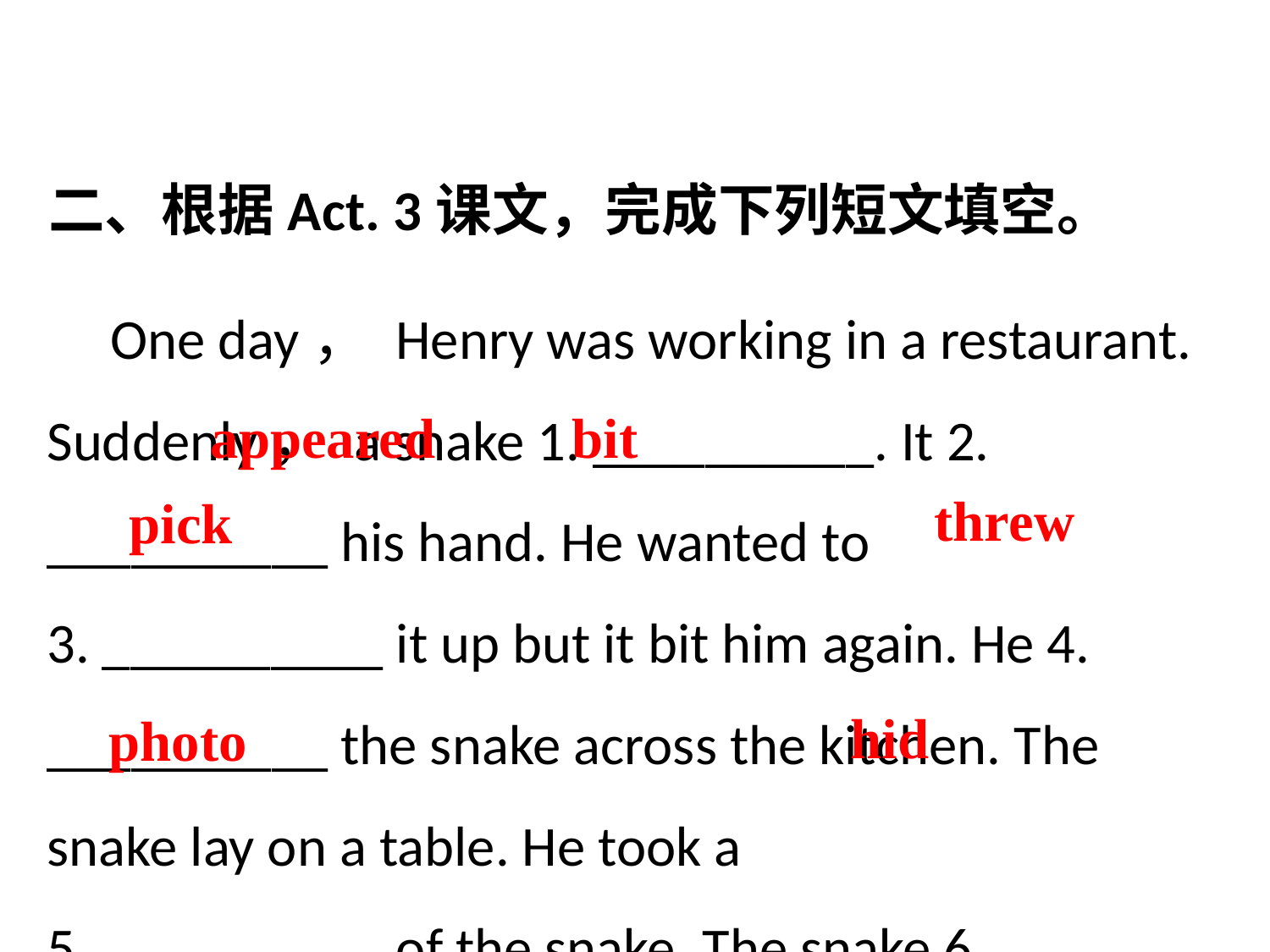

二、根据Act. 3课文，完成下列短文填空。
     One day， Henry was working in a restaurant. Suddenly， a snake 1. __________. It 2. __________ his hand. He wanted to
3. __________ it up but it bit him again. He 4. __________ the snake across the kitchen. The snake lay on a table. He took a
5. __________ of the snake. The snake 6. __________ behind the fridge.
appeared
bit
threw
pick
hid
photo